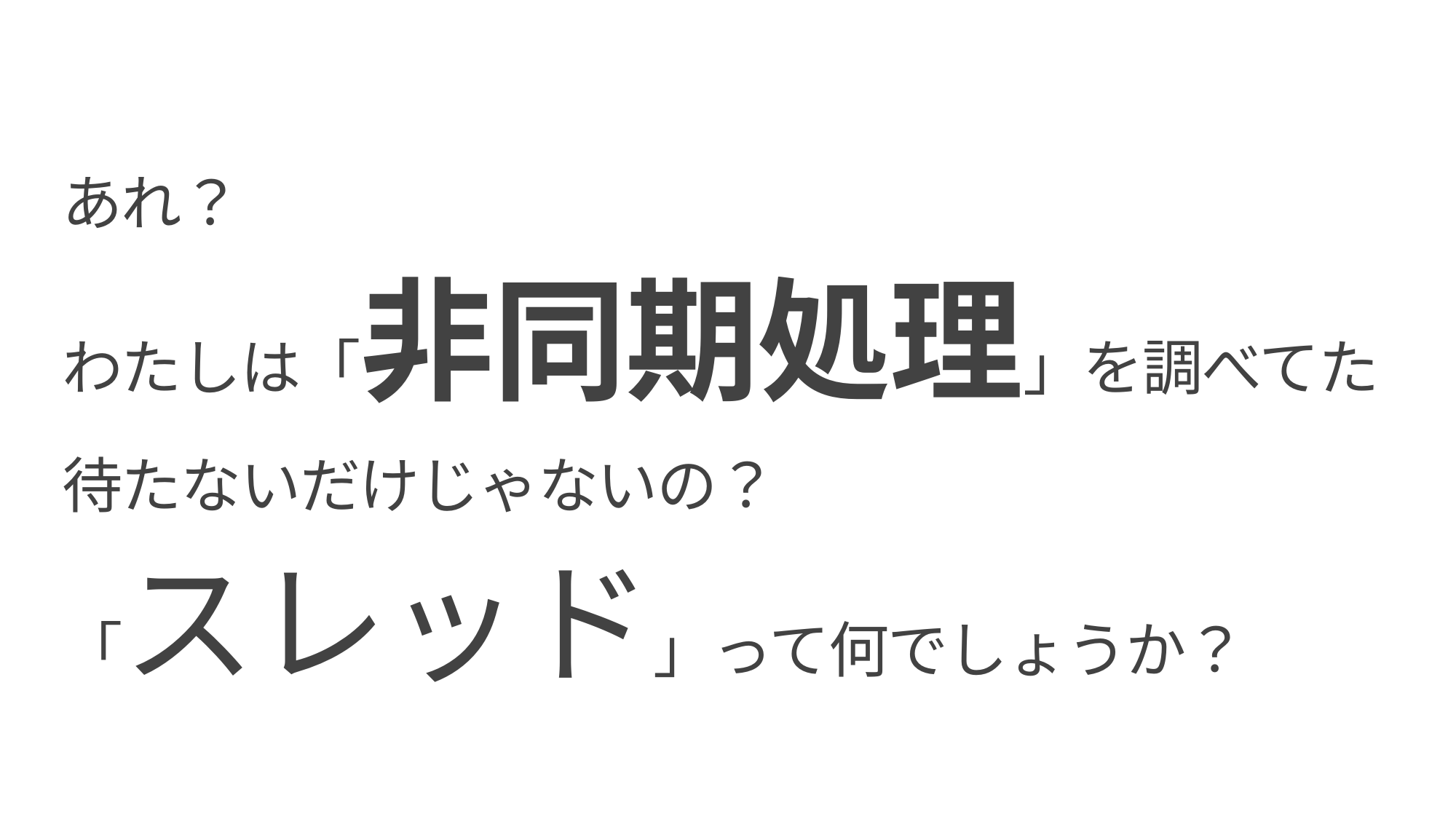

#
あれ？
わたしは「非同期処理」を調べてた
待たないだけじゃないの？
「スレッド」って何でしょうか？